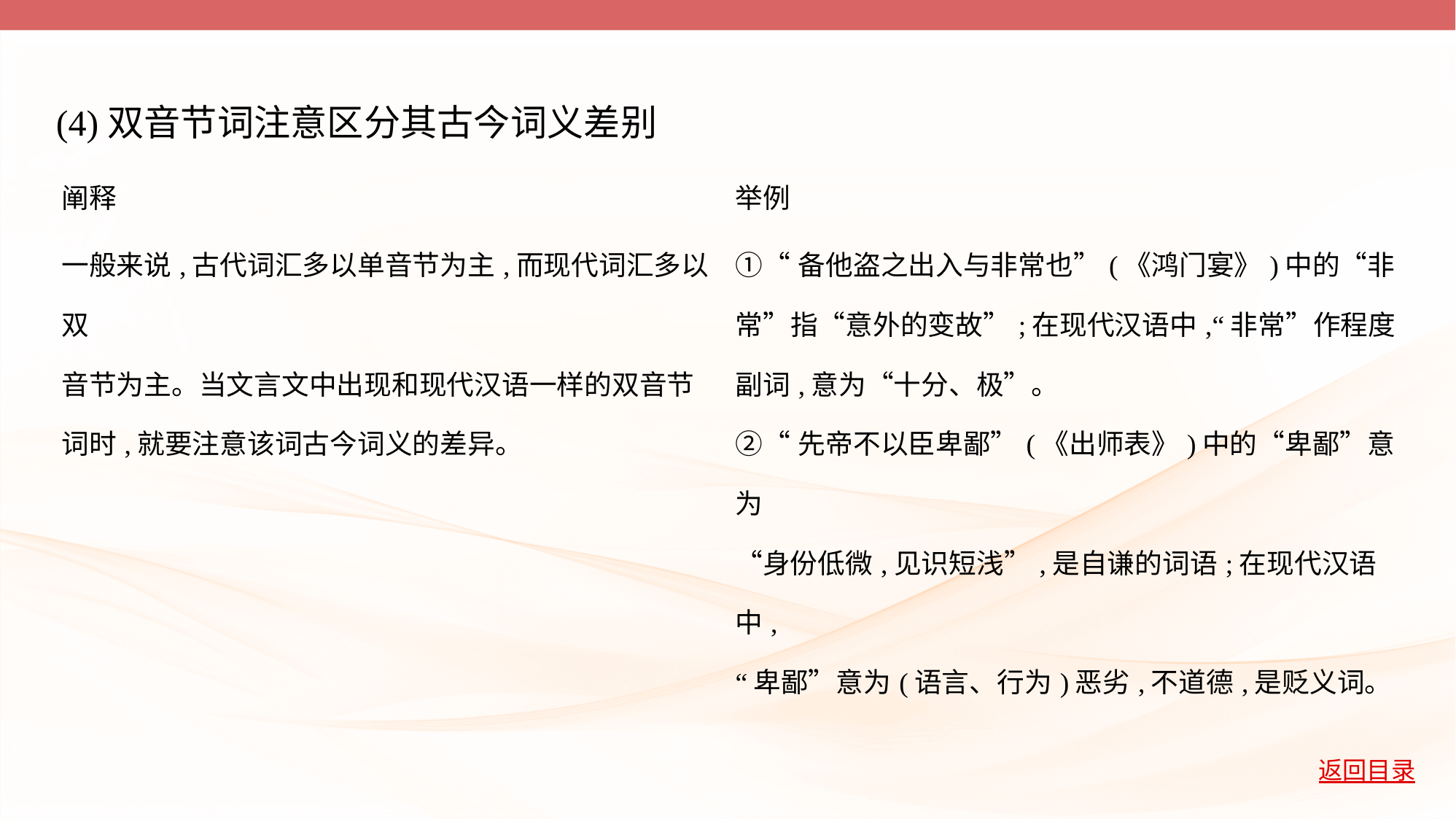

(4)双音节词注意区分其古今词义差别
| 阐释 | 举例 |
| --- | --- |
| 一般来说,古代词汇多以单音节为主,而现代词汇多以双 音节为主。当文言文中出现和现代汉语一样的双音节 词时,就要注意该词古今词义的差异。 | ①“备他盗之出入与非常也”(《鸿门宴》)中的“非 常”指“意外的变故”;在现代汉语中,“非常”作程度 副词,意为“十分、极”。 ②“先帝不以臣卑鄙”(《出师表》)中的“卑鄙”意为 “身份低微,见识短浅”,是自谦的词语;在现代汉语中, “卑鄙”意为(语言、行为)恶劣,不道德,是贬义词。 |